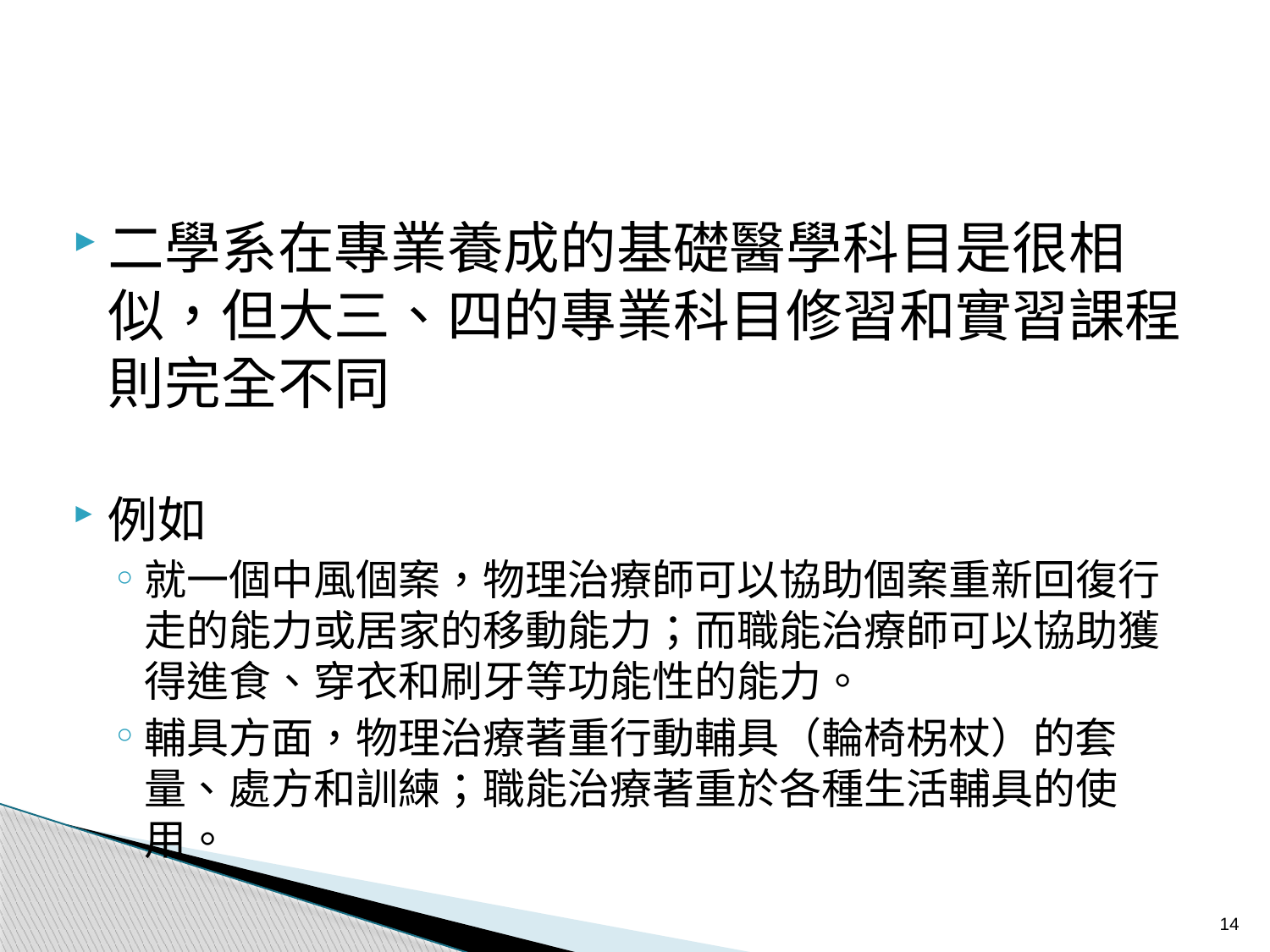

#
二學系在專業養成的基礎醫學科目是很相似，但大三、四的專業科目修習和實習課程則完全不同

例如
就一個中風個案，物理治療師可以協助個案重新回復行走的能力或居家的移動能力；而職能治療師可以協助獲得進食、穿衣和刷牙等功能性的能力。
輔具方面，物理治療著重行動輔具（輪椅柺杖）的套量、處方和訓練；職能治療著重於各種生活輔具的使用。

14